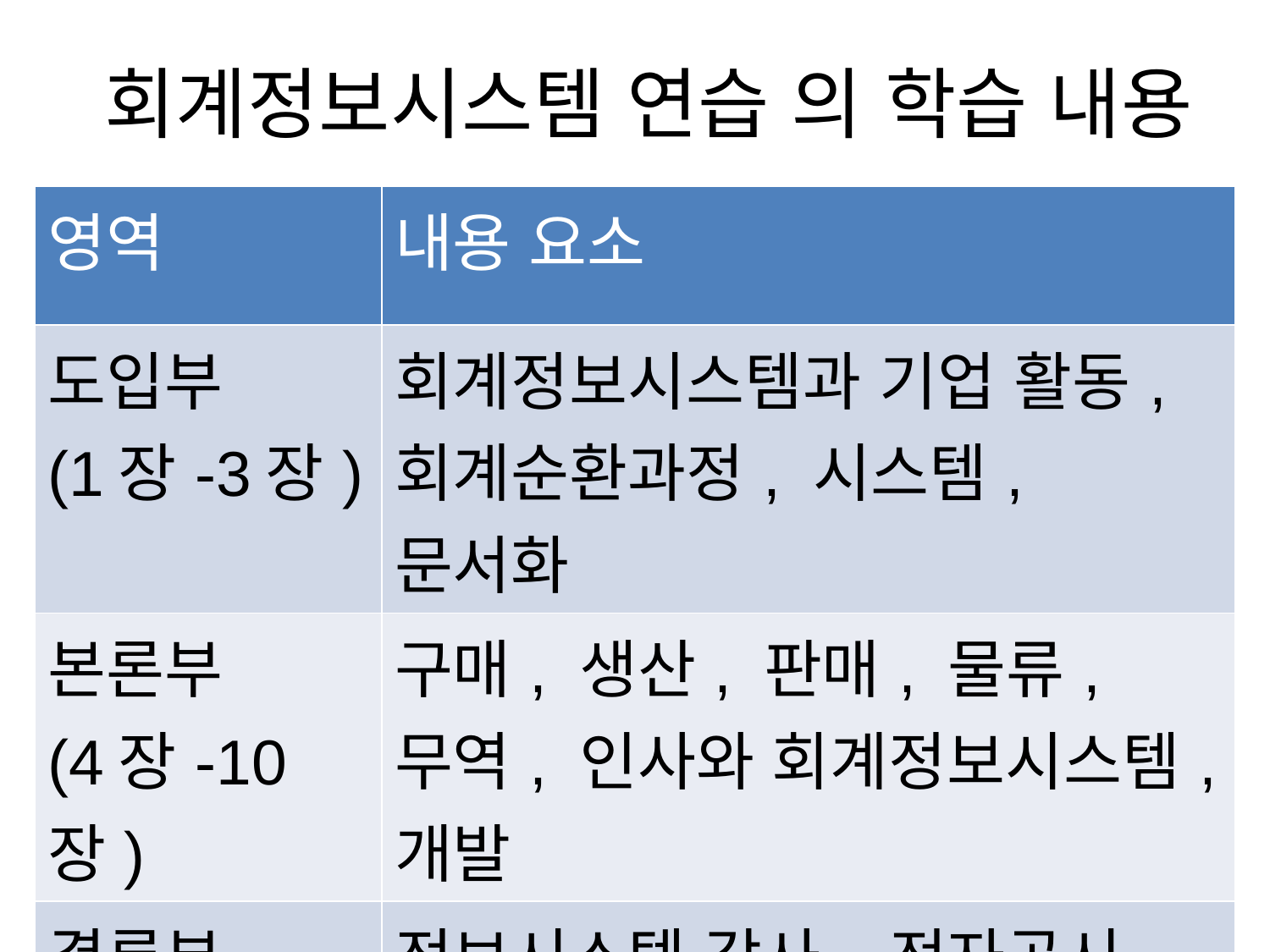

# 회계정보시스템 연습 의 학습 내용
| 영역 | 내용 요소 |
| --- | --- |
| 도입부 (1장-3장) | 회계정보시스템과 기업 활동, 회계순환과정, 시스템, 문서화 |
| 본론부 (4장-10장) | 구매, 생산, 판매, 물류, 무역, 인사와 회계정보시스템, 개발 |
| 결론부 (11장-13장) | 정보시스템 감사, 전자공시, 회계정보시스템 미래 |